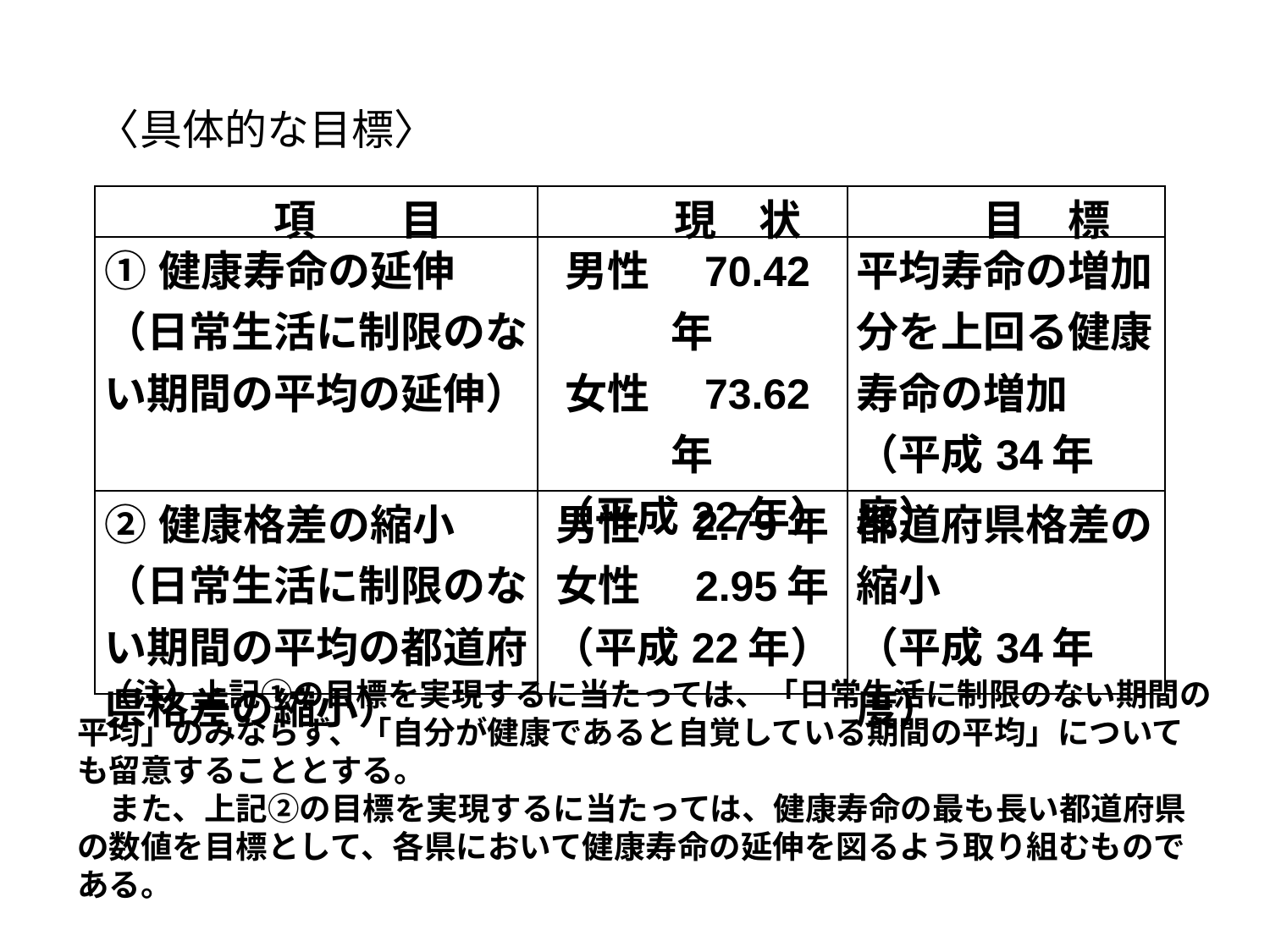

〈具体的な目標〉
| 項　　目 | 現　状 | 目　標 |
| --- | --- | --- |
| ①健康寿命の延伸（日常生活に制限のない期間の平均の延伸） | 男性　70.42年 女性　73.62年 （平成22年） | 平均寿命の増加分を上回る健康寿命の増加 （平成34年度） |
| ②健康格差の縮小（日常生活に制限のない期間の平均の都道府県格差の縮小） | 男性　2.79年 女性　2.95年 （平成22年） | 都道府県格差の縮小 （平成34年度） |
　（注）上記①の目標を実現するに当たっては、「日常生活に制限のない期間の平均」のみならず、「自分が健康であると自覚している期間の平均」についても留意することとする。
　また、上記②の目標を実現するに当たっては、健康寿命の最も長い都道府県の数値を目標として、各県において健康寿命の延伸を図るよう取り組むものである。